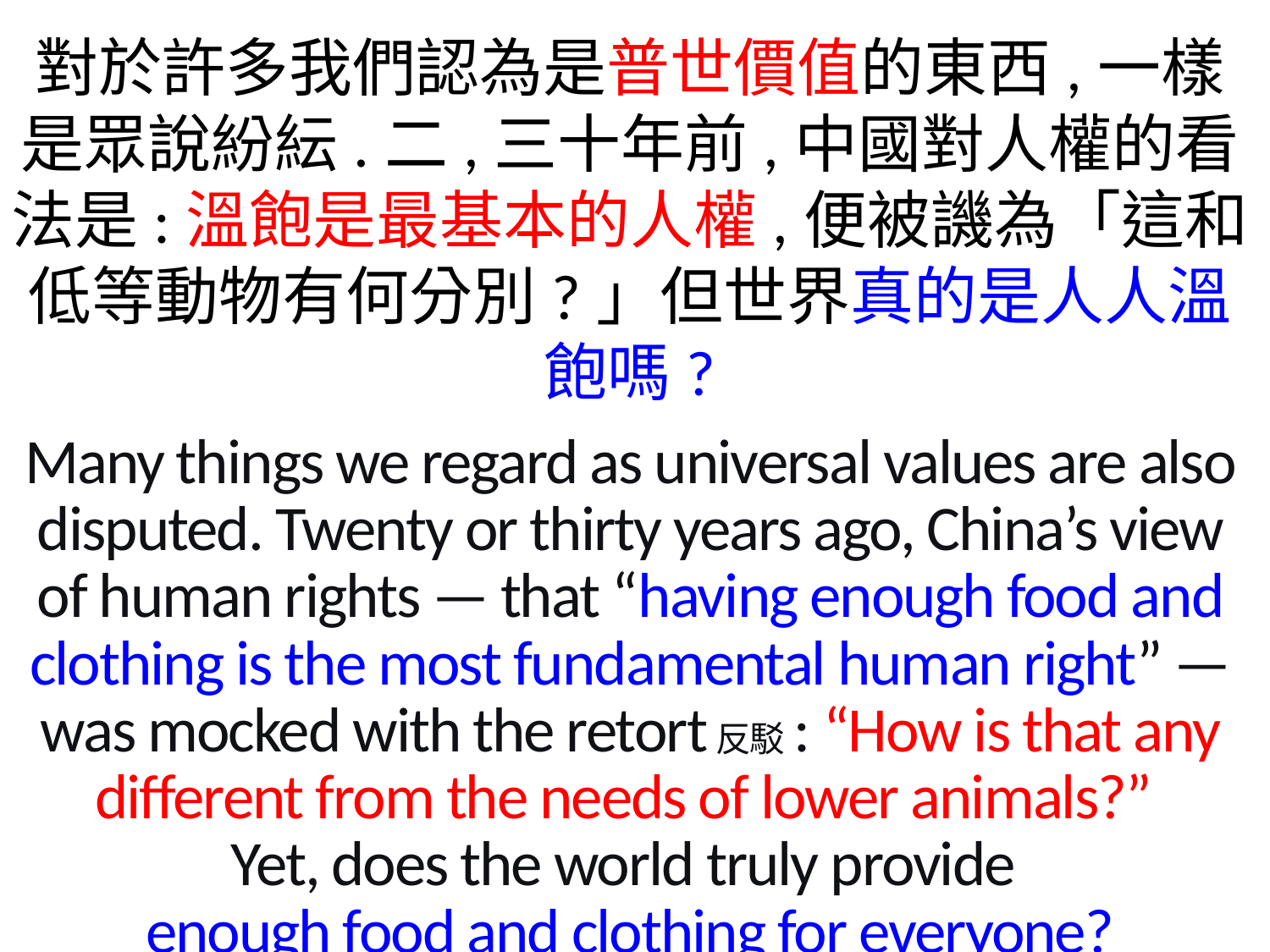

對於許多我們認為是普世價值的東西,一樣是眾說紛紜.二,三十年前,中國對人權的看法是:溫飽是最基本的人權,便被譏為「這和低等動物有何分別?」但世界真的是人人溫飽嗎?
Many things we regard as universal values are also disputed. Twenty or thirty years ago, China’s view of human rights — that “having enough food and clothing is the most fundamental human right” — was mocked with the retort 反駁: “How is that any different from the needs of lower animals?”
Yet, does the world truly provide
enough food and clothing for everyone?